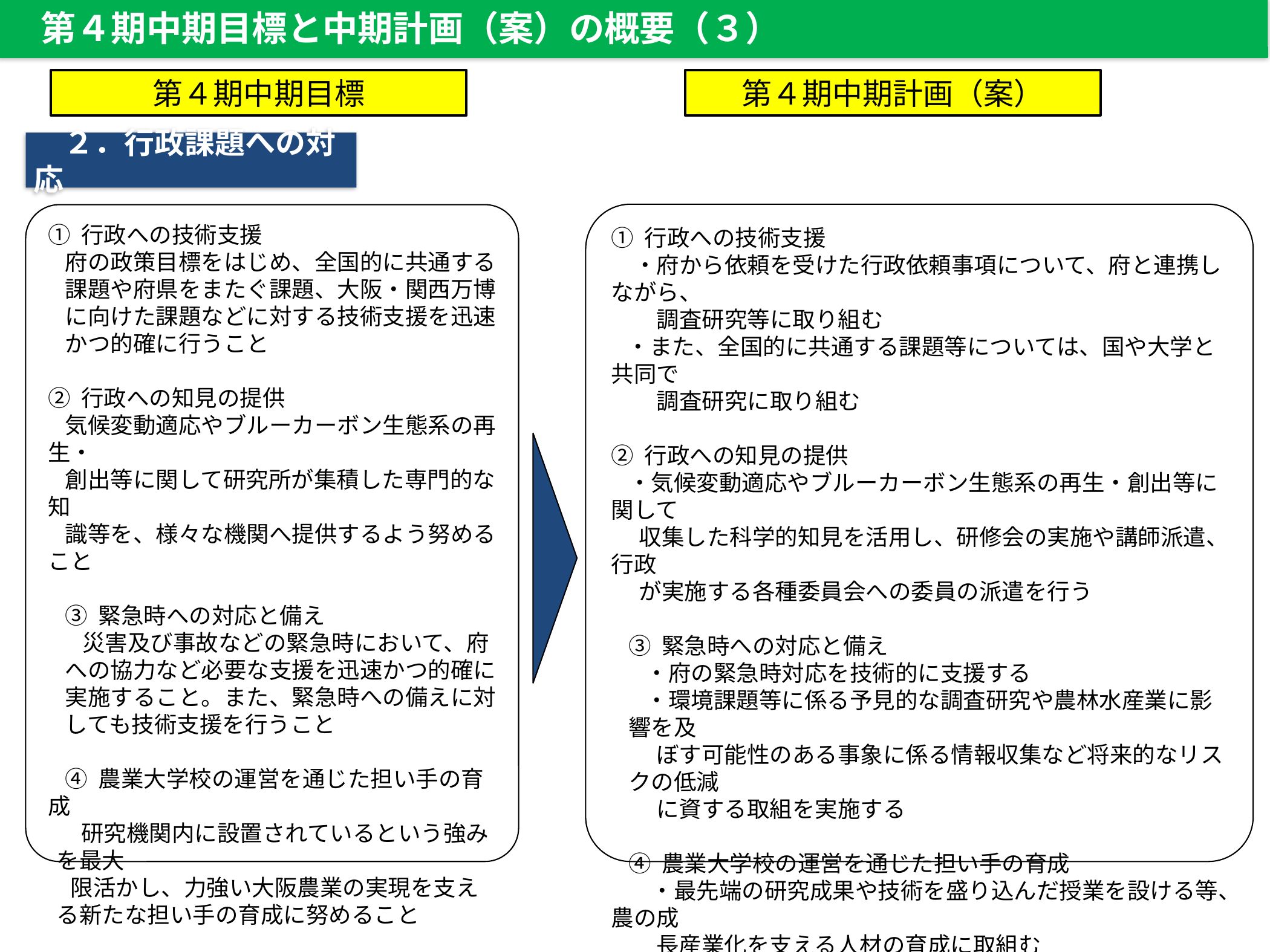

第４期中期目標と中期計画（案）の概要（３）
第４期中期目標
第４期中期計画（案）
　２．行政課題への対応
① 行政への技術支援
　・府から依頼を受けた行政依頼事項について、府と連携しながら、
　　調査研究等に取り組む
  ・また、全国的に共通する課題等については、国や大学と共同で
　　調査研究に取り組む

② 行政への知見の提供
・気候変動適応やブルーカーボン生態系の再生・創出等に関して
 収集した科学的知見を活用し、研修会の実施や講師派遣、行政
 が実施する各種委員会への委員の派遣を行う

③ 緊急時への対応と備え
・府の緊急時対応を技術的に支援する
・環境課題等に係る予見的な調査研究や農林水産業に影響を及
 ぼす可能性のある事象に係る情報収集など将来的なリスクの低減
 に資する取組を実施する

④ 農業大学校の運営を通じた担い手の育成
　・最先端の研究成果や技術を盛り込んだ授業を設ける等、農の成
　 長産業化を支える人材の育成に取組む
　・様々な年齢層の社会人等を対象として、自営、雇用就農、農業
　 参入企業への就職など多様な働き方に対応できるコースを設定
　・Ｗｅｂの活用推進

① 行政への技術支援
府の政策目標をはじめ、全国的に共通する課題や府県をまたぐ課題、大阪・関西万博に向けた課題などに対する技術支援を迅速かつ的確に行うこと

② 行政への知見の提供
気候変動適応やブルーカーボン生態系の再生・
創出等に関して研究所が集積した専門的な知
識等を、様々な機関へ提供するよう努めること

③ 緊急時への対応と備え
災害及び事故などの緊急時において、府への協力など必要な支援を迅速かつ的確に実施すること。また、緊急時への備えに対しても技術支援を行うこと

④ 農業大学校の運営を通じた担い手の育成
 　研究機関内に設置されているという強みを最大
　限活かし、力強い大阪農業の実現を支える新たな担い手の育成に努めること